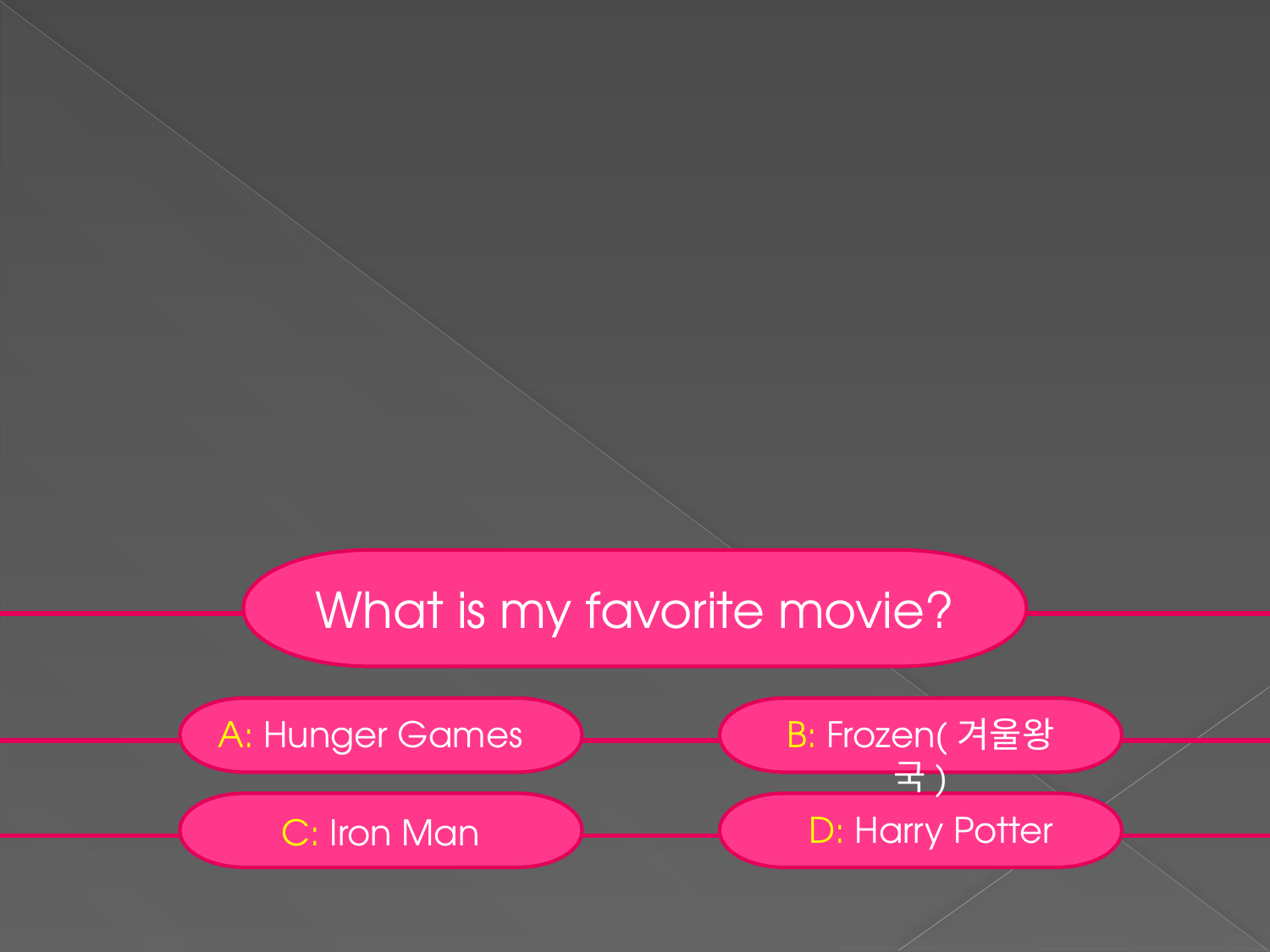

What is my favorite movie?

A: Hunger Games
B: Frozen(겨울왕국)

D: Harry Potter
C: Iron Man